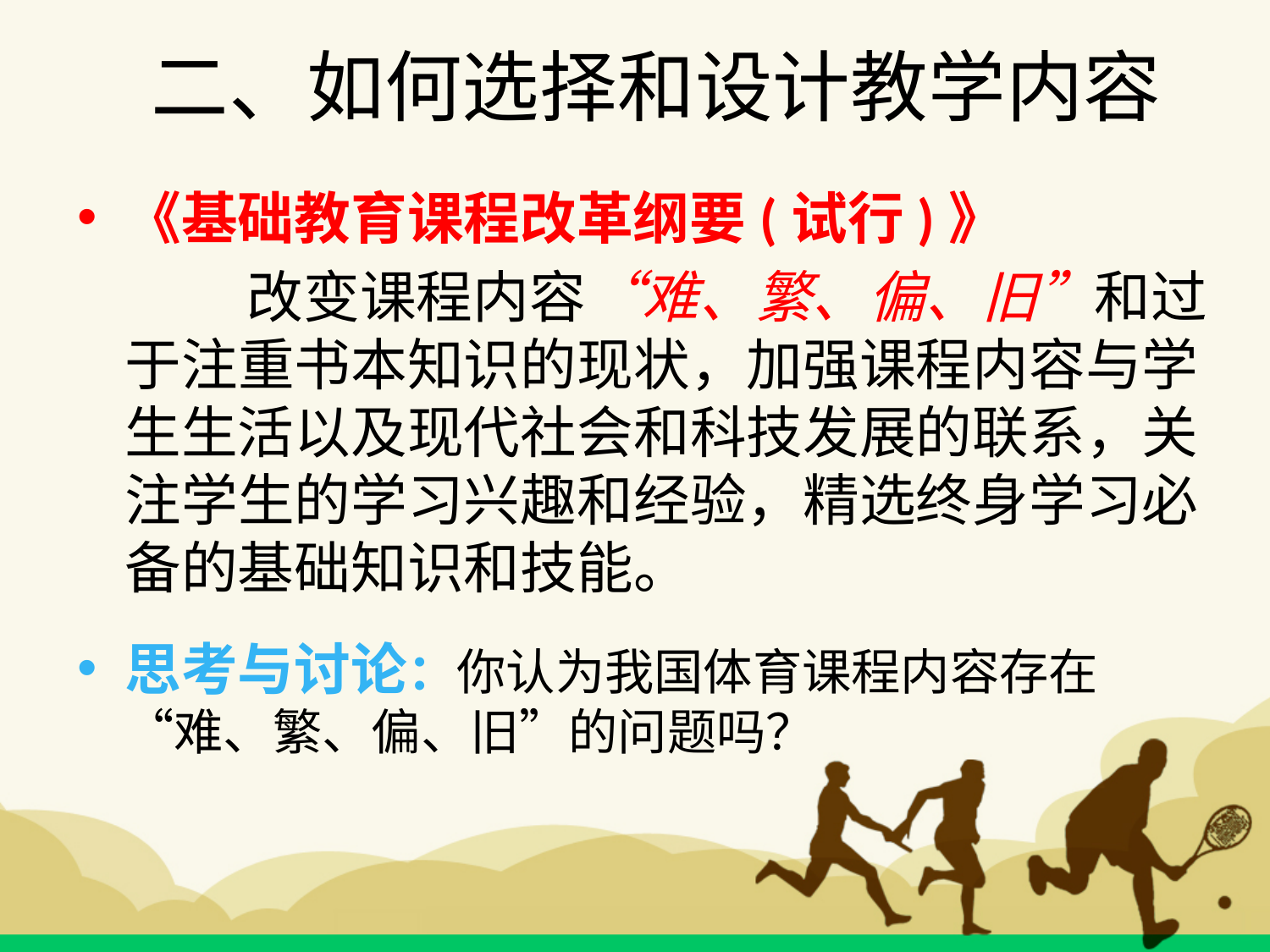

# 二、如何选择和设计教学内容
《基础教育课程改革纲要(试行)》
　　　改变课程内容“难、繁、偏、旧”和过于注重书本知识的现状，加强课程内容与学生生活以及现代社会和科技发展的联系，关注学生的学习兴趣和经验，精选终身学习必备的基础知识和技能。
思考与讨论：你认为我国体育课程内容存在 “难、繁、偏、旧”的问题吗？